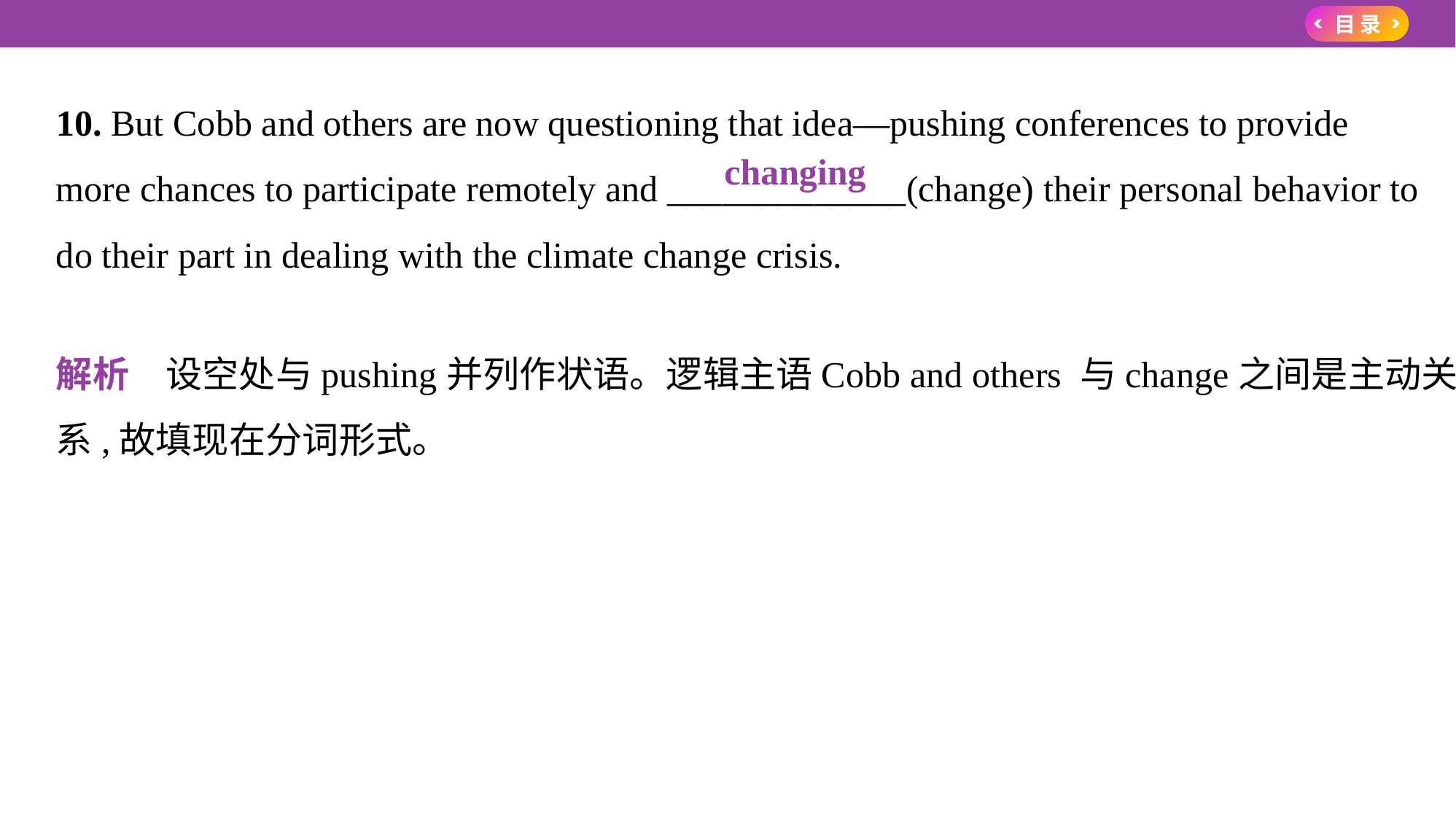

10. But Cobb and others are now questioning that idea—pushing conferences to provide
more chances to participate remotely and _____________(change) their personal behavior to
do their part in dealing with the climate change crisis.

解析　设空处与pushing并列作状语。逻辑主语Cobb and others 与change之间是主动关
系,故填现在分词形式。
　changing